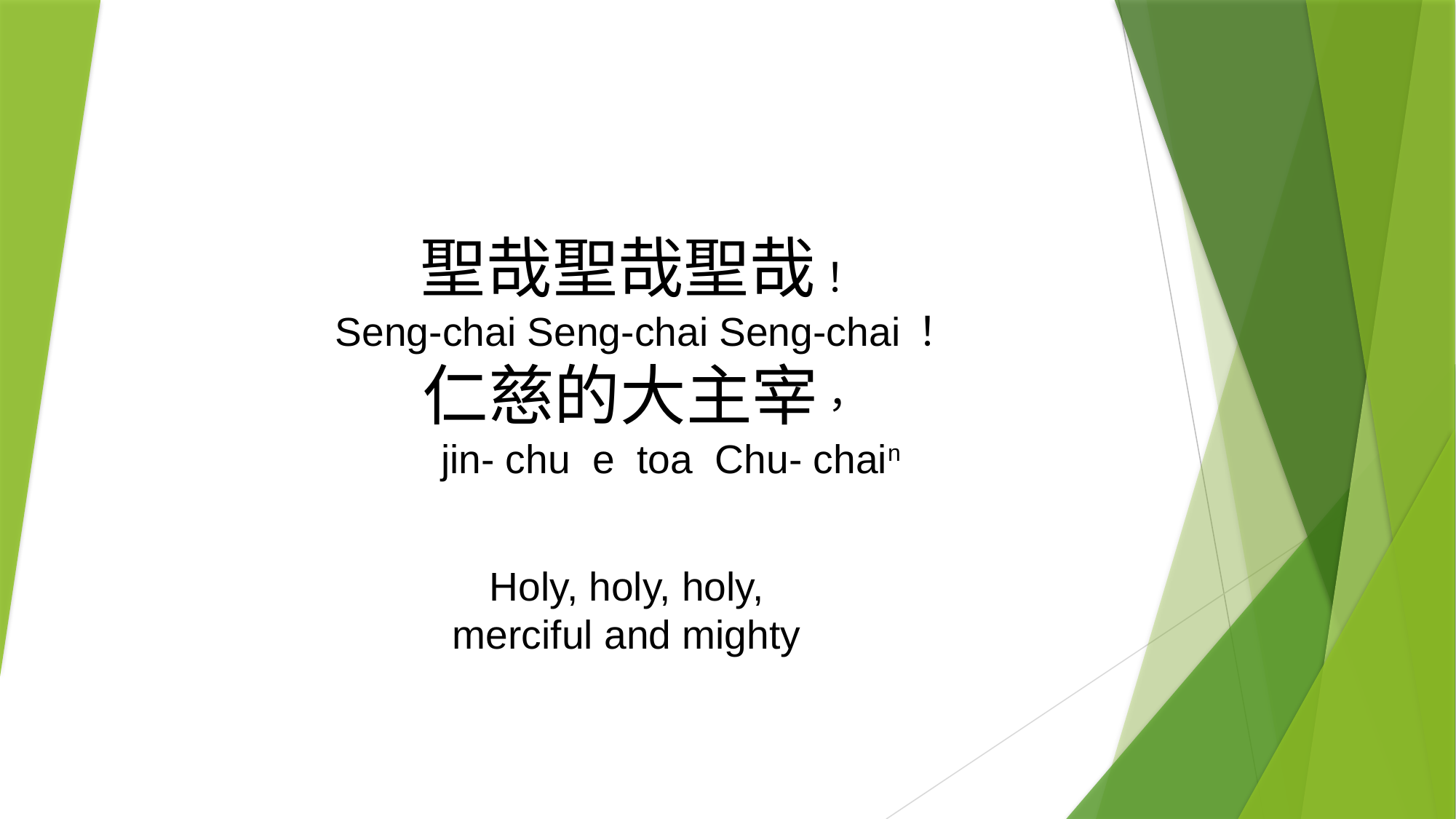

# 聖哉聖哉聖哉！ Seng-chai Seng-chai Seng-chai！ 仁慈的大主宰， jin- chu  e  toa  Chu- chain Holy, holy, holy, merciful and mighty